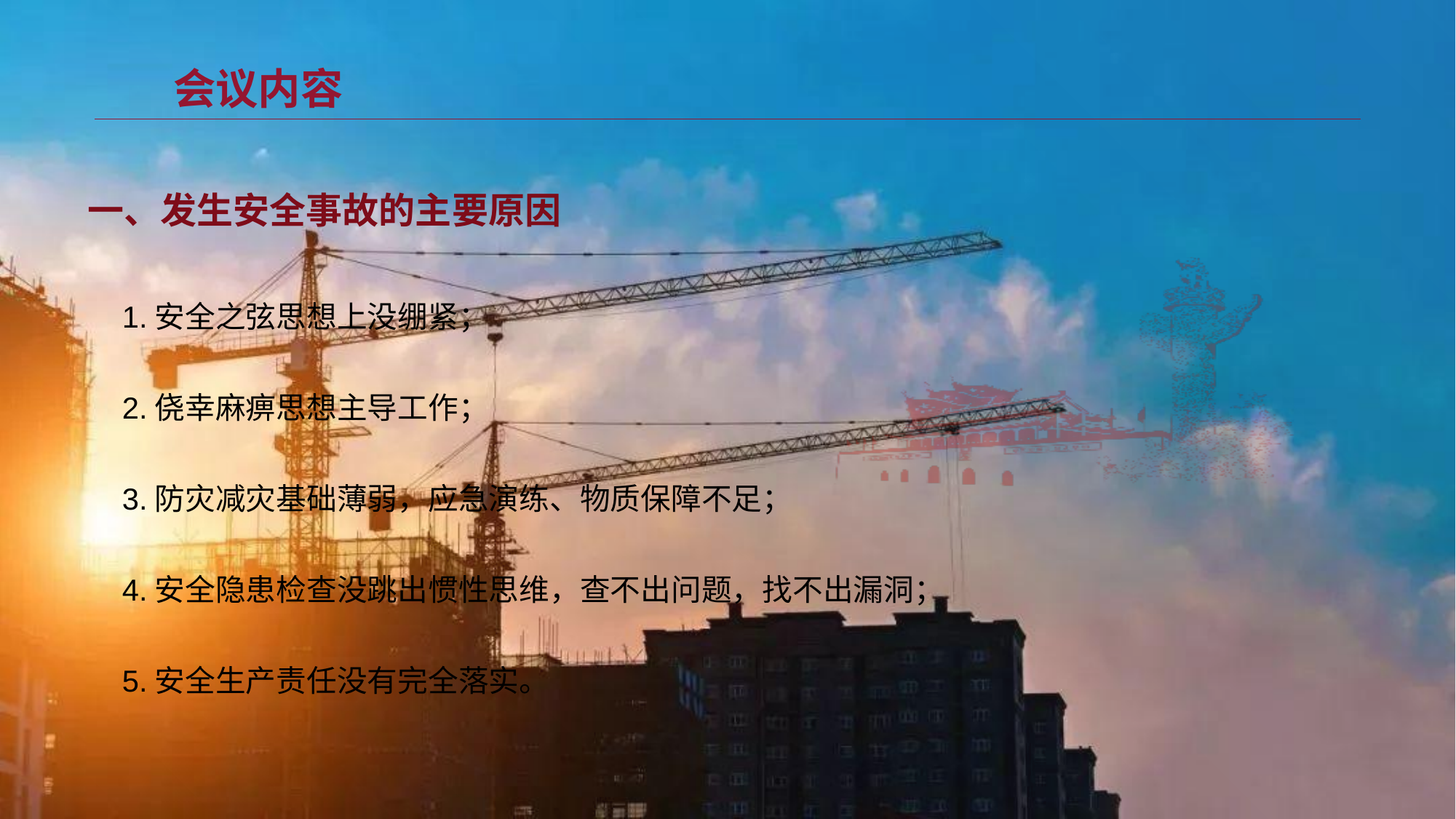

会议内容
一、发生安全事故的主要原因
  1.安全之弦思想上没绷紧；
  2.侥幸麻痹思想主导工作；
  3.防灾减灾基础薄弱，应急演练、物质保障不足；
  4.安全隐患检查没跳出惯性思维，查不出问题，找不出漏洞；
  5.安全生产责任没有完全落实。